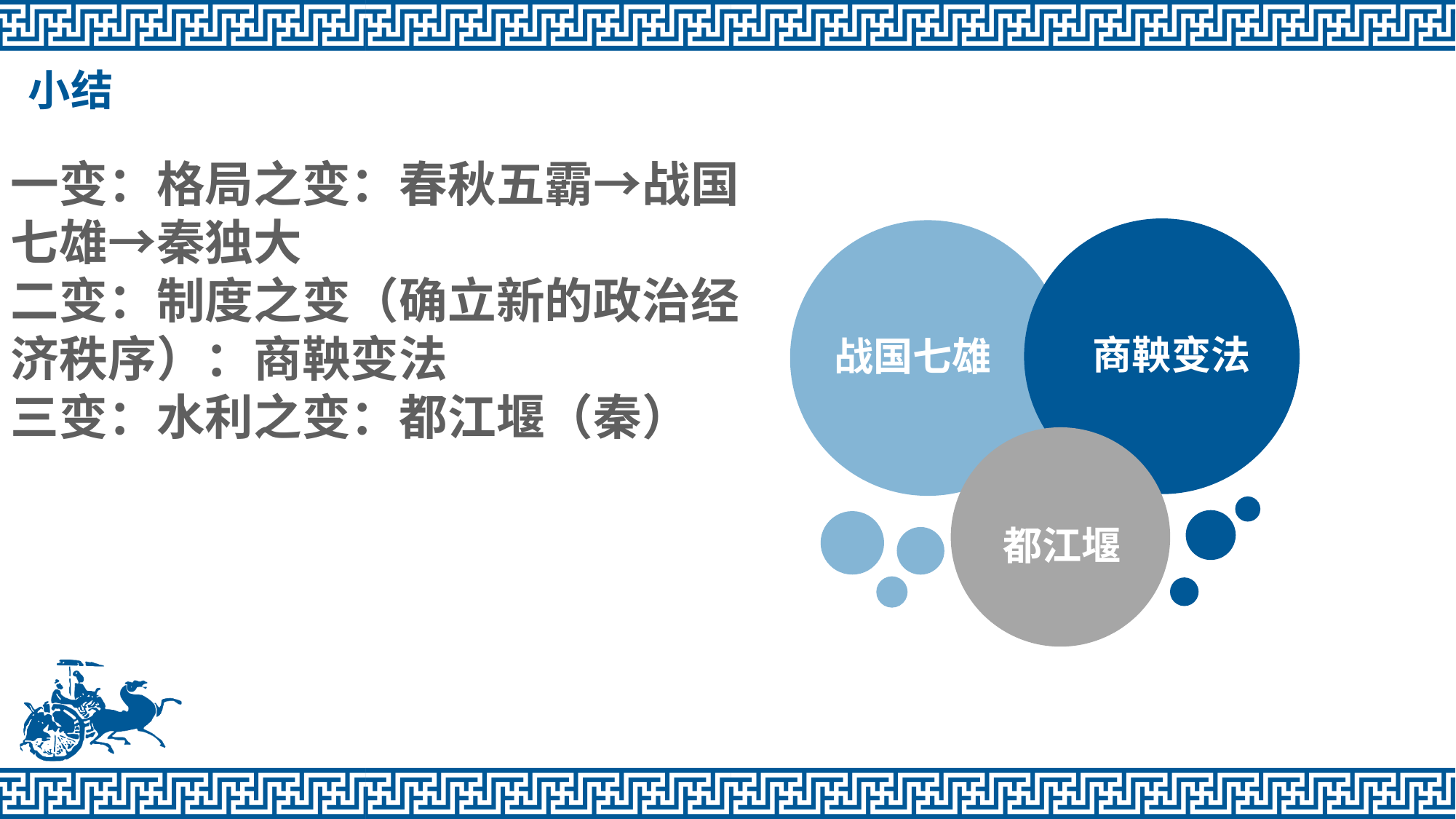

小结
一变：格局之变：春秋五霸→战国七雄→秦独大
二变：制度之变（确立新的政治经济秩序）：商鞅变法
三变：水利之变：都江堰（秦）

商鞅变法

战国七雄

都江堰